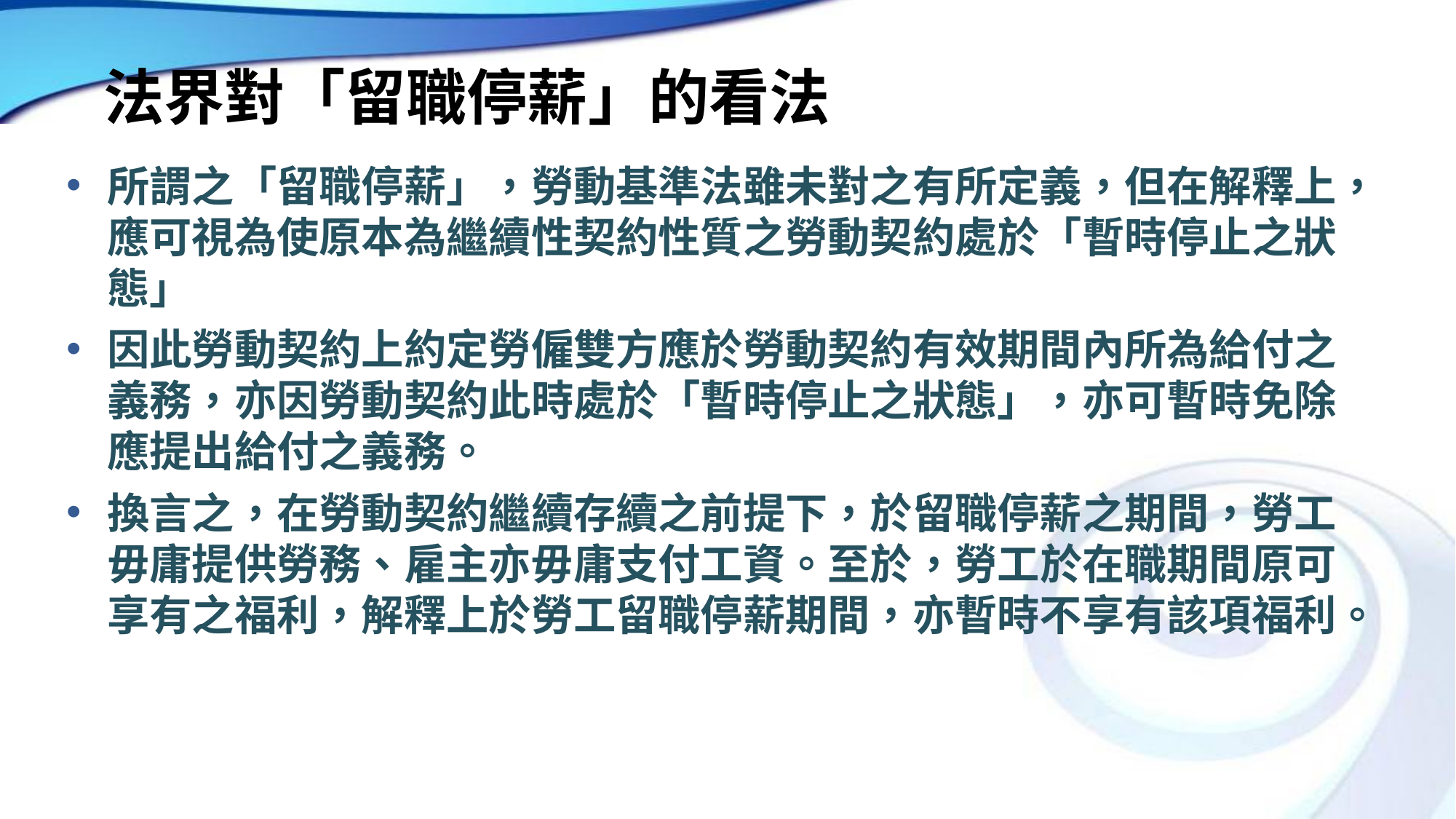

# 法界對「留職停薪」的看法
所謂之「留職停薪」，勞動基準法雖未對之有所定義，但在解釋上，應可視為使原本為繼續性契約性質之勞動契約處於「暫時停止之狀態」
因此勞動契約上約定勞僱雙方應於勞動契約有效期間內所為給付之義務，亦因勞動契約此時處於「暫時停止之狀態」，亦可暫時免除應提出給付之義務。
換言之，在勞動契約繼續存續之前提下，於留職停薪之期間，勞工毋庸提供勞務、雇主亦毋庸支付工資。至於，勞工於在職期間原可享有之福利，解釋上於勞工留職停薪期間，亦暫時不享有該項福利。